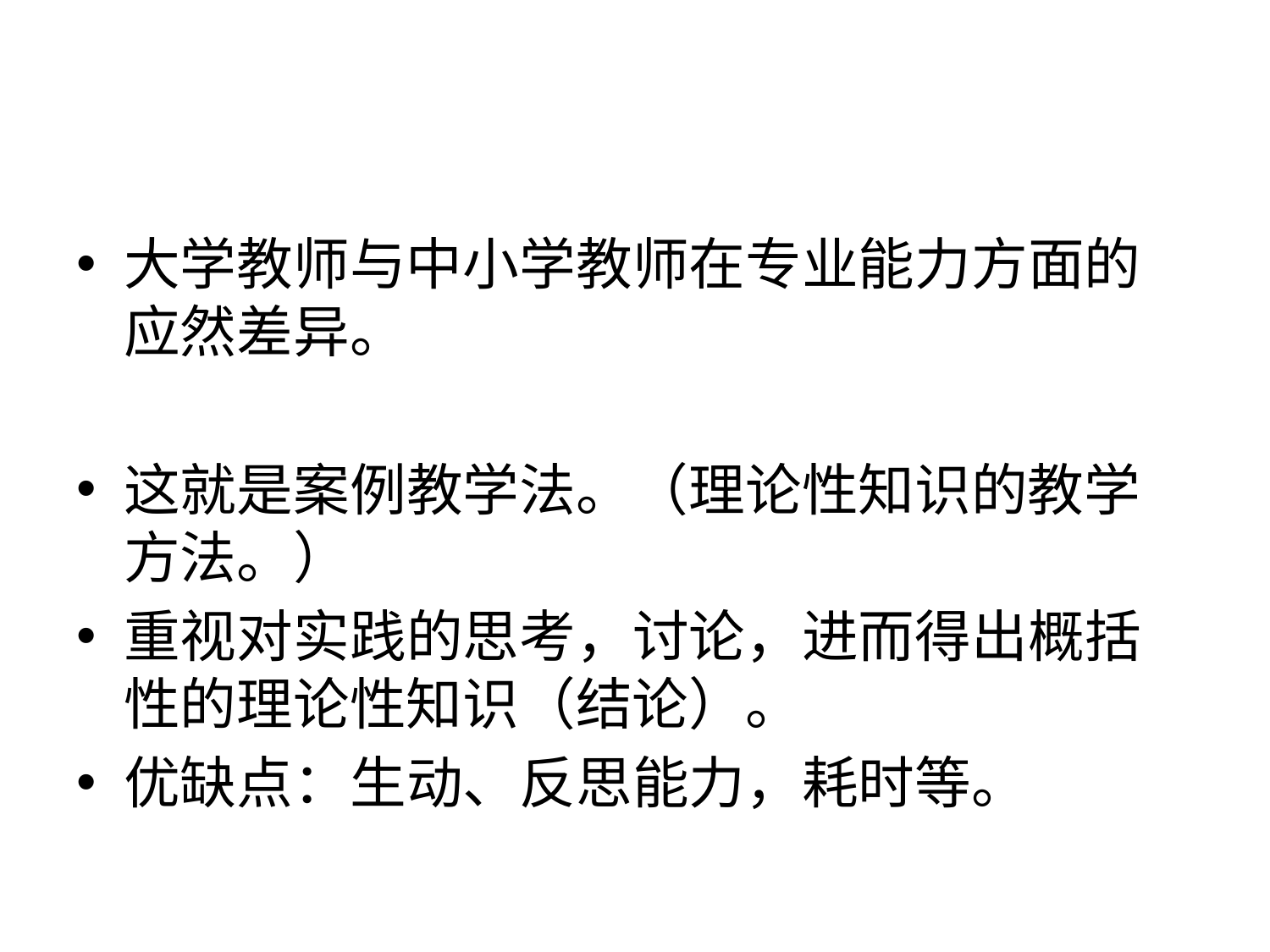

#
大学教师与中小学教师在专业能力方面的应然差异。

这就是案例教学法。（理论性知识的教学方法。）
重视对实践的思考，讨论，进而得出概括性的理论性知识（结论）。
优缺点：生动、反思能力，耗时等。